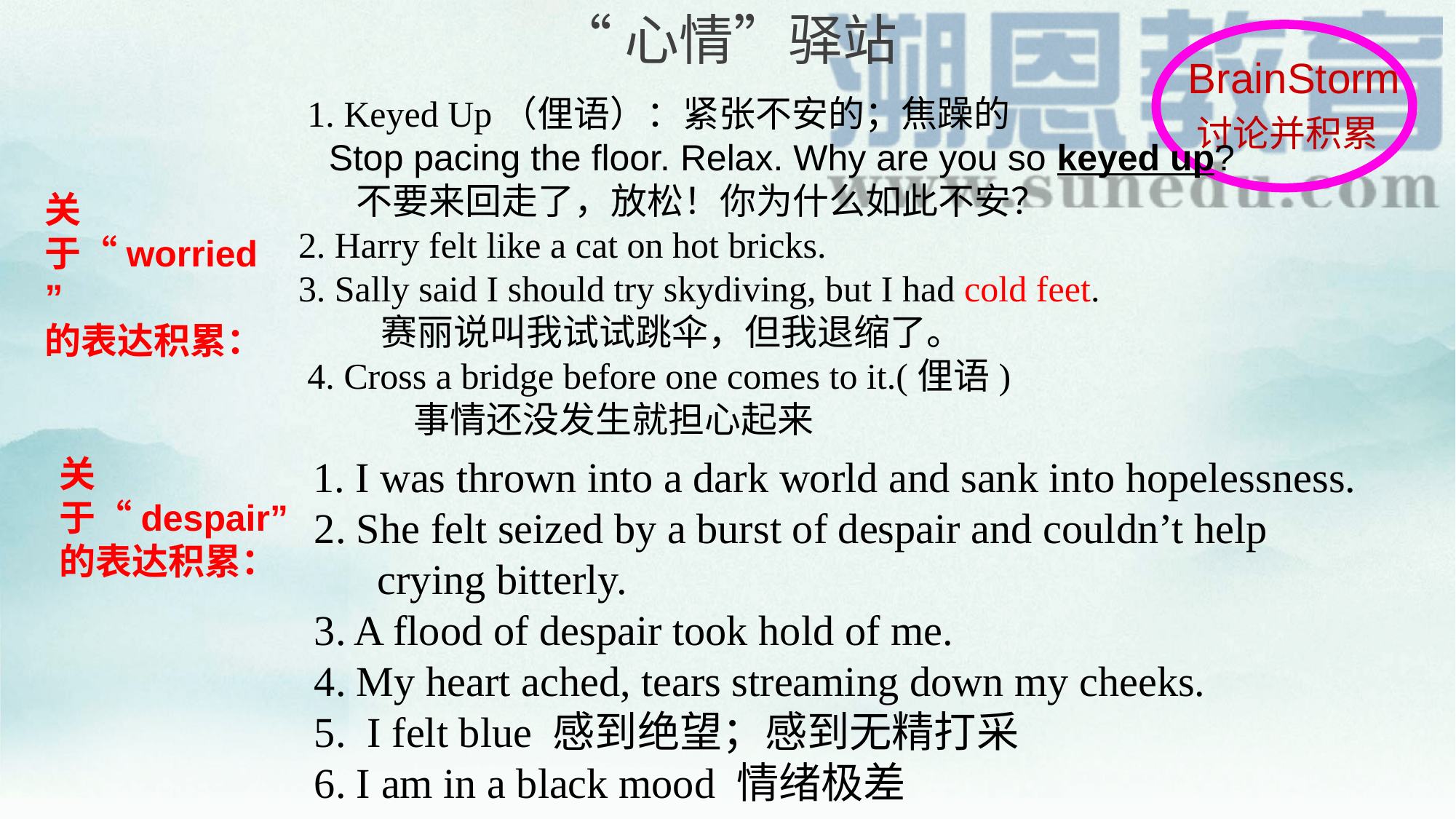

“心情”驿站

BrainStorm
 1. Keyed Up（俚语）：紧张不安的；焦躁的
   Stop pacing the floor. Relax. Why are you so keyed up?
      不要来回走了，放松！你为什么如此不安？
2. Harry felt like a cat on hot bricks.
3. Sally said I should try skydiving, but I had cold feet.
         赛丽说叫我试试跳伞，但我退缩了。
 4. Cross a bridge before one comes to it.(俚语)
             事情还没发生就担心起来
讨论并积累
关于“worried”
的表达积累：
   1. I was thrown into a dark world and sank into hopelessness.
   2. She felt seized by a burst of despair and couldn’t help
         crying bitterly.
   3. A flood of despair took hold of me.
   4. My heart ached, tears streaming down my cheeks.
   5.  I felt blue 感到绝望；感到无精打采
   6. I am in a black mood 情绪极差
关于“despair”
的表达积累：